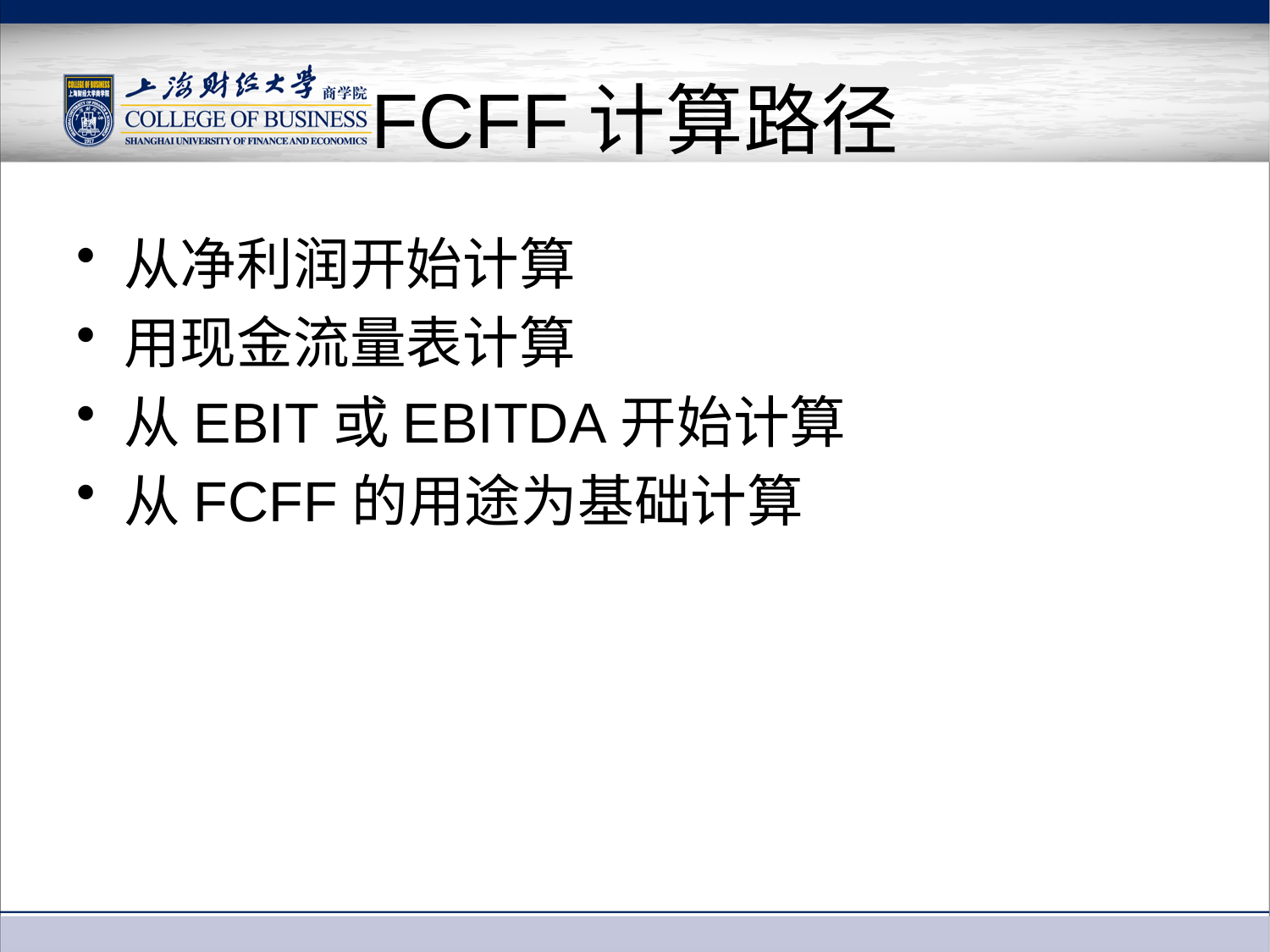

# FCFF计算路径
从净利润开始计算
用现金流量表计算
从EBIT或EBITDA开始计算
从FCFF的用途为基础计算